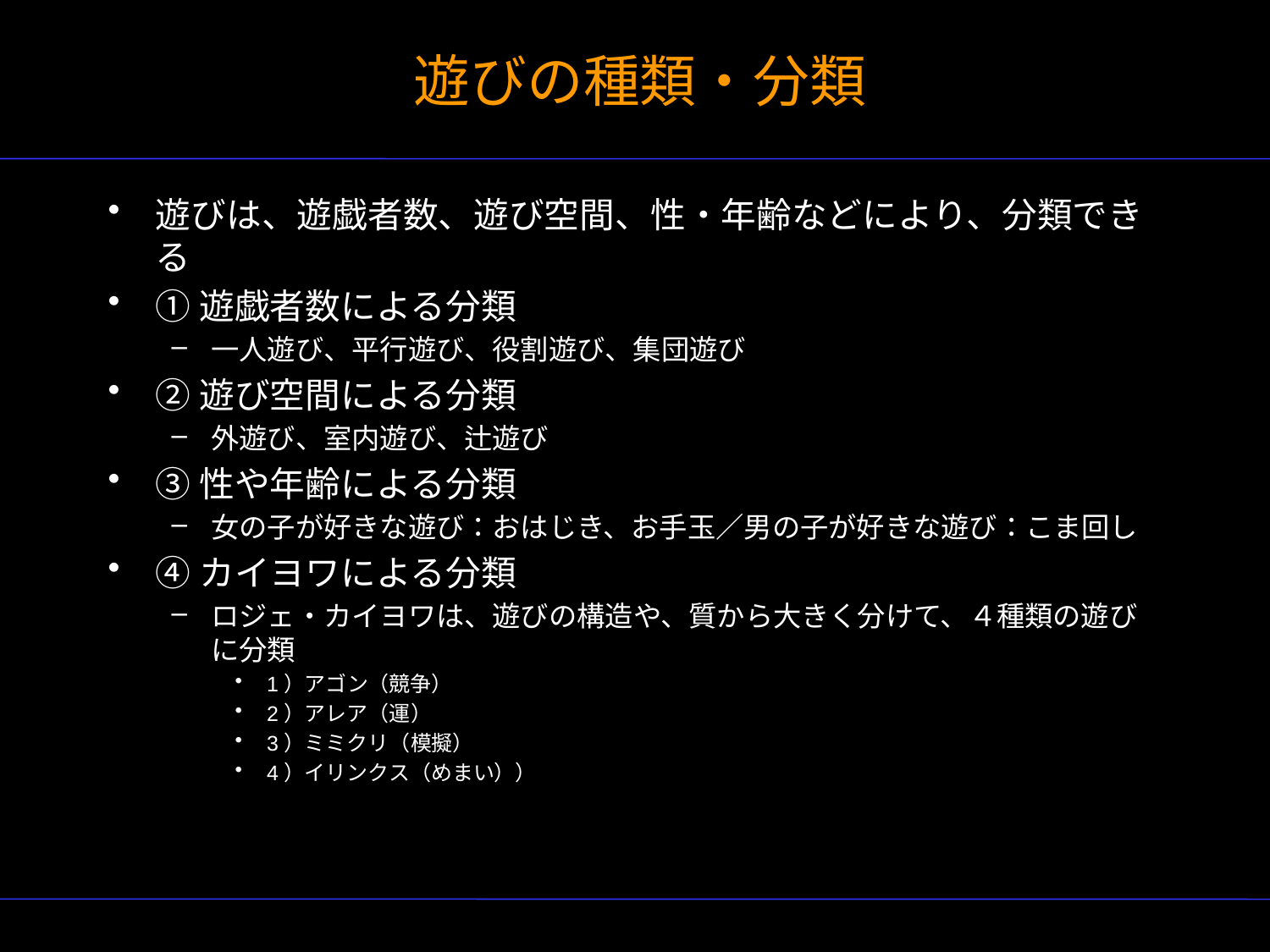

# 遊びの種類・分類
遊びは、遊戯者数、遊び空間、性・年齢などにより、分類できる
①遊戯者数による分類
一人遊び、平行遊び、役割遊び、集団遊び
②遊び空間による分類
外遊び、室内遊び、辻遊び
③性や年齢による分類
女の子が好きな遊び：おはじき、お手玉／男の子が好きな遊び：こま回し
④カイヨワによる分類
ロジェ・カイヨワは、遊びの構造や、質から大きく分けて、４種類の遊びに分類
1）アゴン（競争）
2）アレア（運）
3）ミミクリ（模擬）
4）イリンクス（めまい））